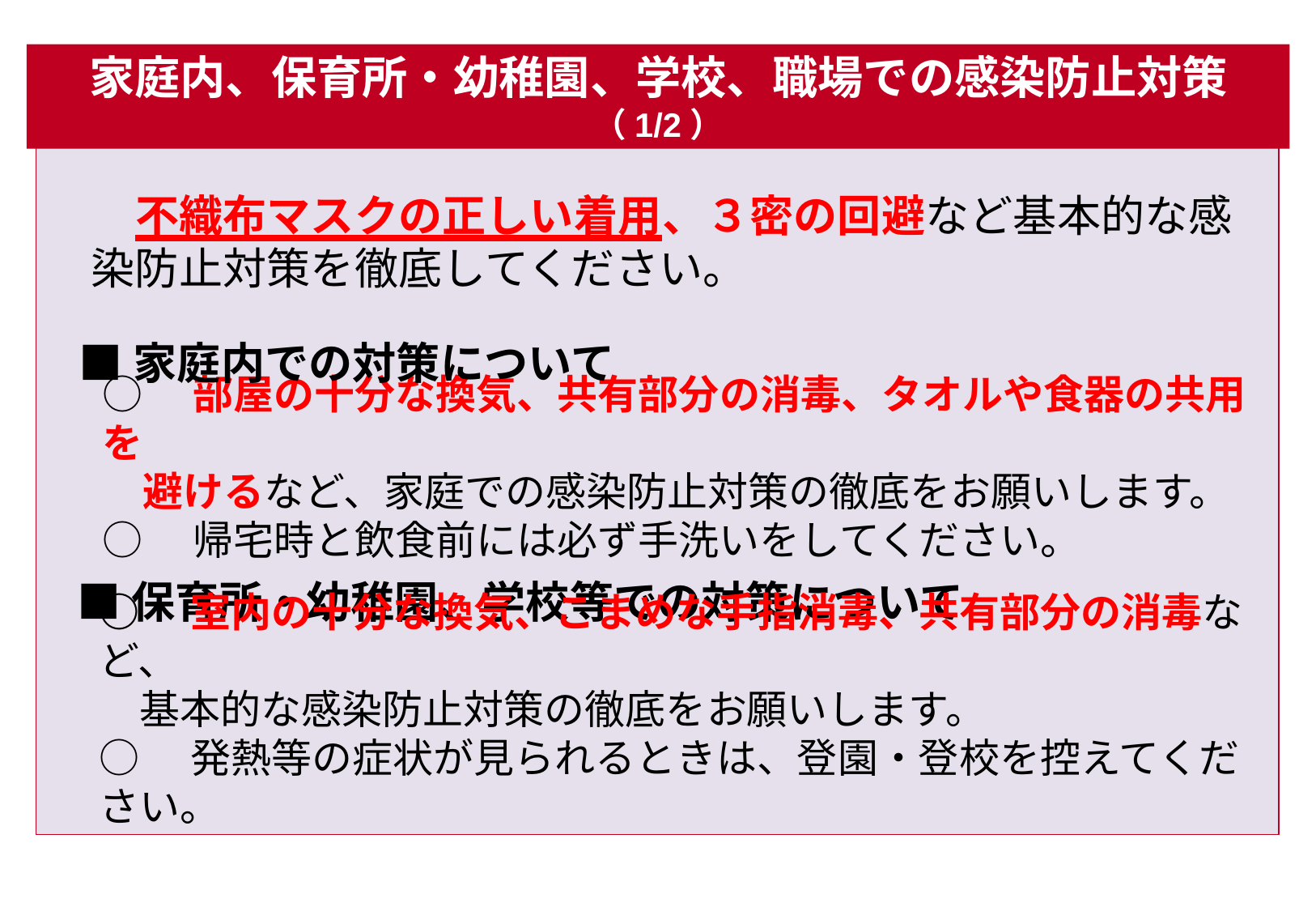

家庭内、保育所・幼稚園、学校、職場での感染防止対策（1/2）

　不織布マスクの正しい着用、３密の回避など基本的な感染防止対策を徹底してください。
■家庭内での対策について
○　部屋の十分な換気、共有部分の消毒、タオルや食器の共用を
　避けるなど、家庭での感染防止対策の徹底をお願いします。
○　帰宅時と飲食前には必ず手洗いをしてください。
■保育所・幼稚園、学校等での対策について
○　室内の十分な換気、こまめな手指消毒、共有部分の消毒など、
　基本的な感染防止対策の徹底をお願いします。
○　発熱等の症状が見られるときは、登園・登校を控えてください。